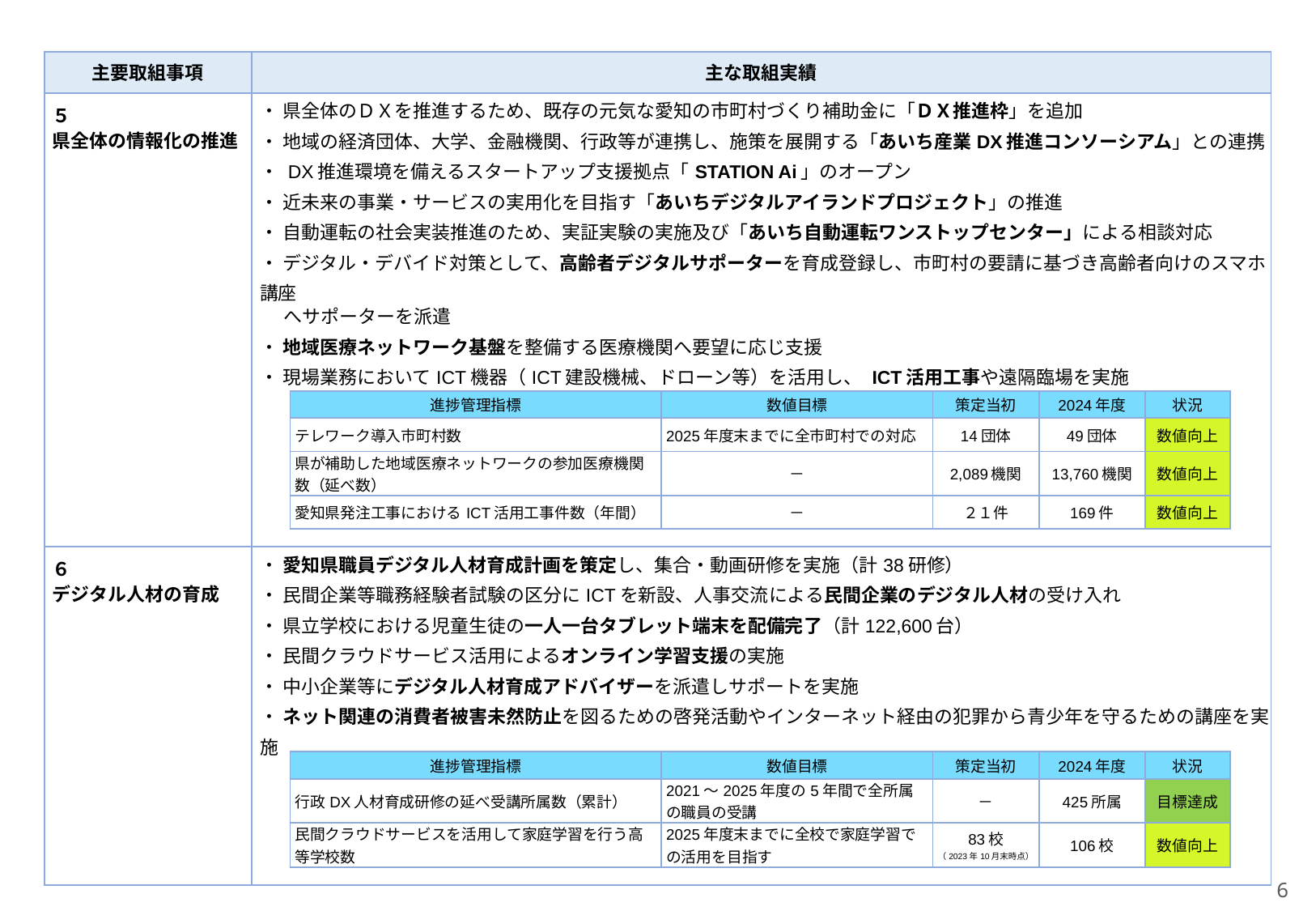

| 主要取組事項 | 主な取組実績 |
| --- | --- |
| ５ 県全体の情報化の推進 | ・ 県全体のＤＸを推進するため、既存の元気な愛知の市町村づくり補助金に「ＤＸ推進枠」を追加 ・ 地域の経済団体、大学、金融機関、行政等が連携し、施策を展開する「あいち産業DX推進コンソーシアム」との連携 ・ DX推進環境を備えるスタートアップ支援拠点「STATION Ai」のオープン ・ 近未来の事業・サービスの実用化を目指す「あいちデジタルアイランドプロジェクト」の推進 ・ 自動運転の社会実装推進のため、実証実験の実施及び「あいち自動運転ワンストップセンター」による相談対応 ・ デジタル・デバイド対策として、高齢者デジタルサポーターを育成登録し、市町村の要請に基づき高齢者向けのスマホ講座 へサポーターを派遣 ・ 地域医療ネットワーク基盤を整備する医療機関へ要望に応じ支援 ・ 現場業務においてICT機器（ICT建設機械、ドローン等）を活用し、 ICT活用工事や遠隔臨場を実施 |
| ６ デジタル人材の育成 | ・ 愛知県職員デジタル人材育成計画を策定し、集合・動画研修を実施（計38研修） ・ 民間企業等職務経験者試験の区分にICTを新設、人事交流による民間企業のデジタル人材の受け入れ　 ・ 県立学校における児童生徒の一人一台タブレット端末を配備完了（計122,600台） ・ 民間クラウドサービス活用によるオンライン学習支援の実施 ・ 中小企業等にデジタル人材育成アドバイザーを派遣しサポートを実施 ・ ネット関連の消費者被害未然防止を図るための啓発活動やインターネット経由の犯罪から青少年を守るための講座を実施 |
|  |  |  |  |  |
| --- | --- | --- | --- | --- |
| 進捗管理指標 | 数値目標 | 策定当初 | 2024年度 | 状況 |
| テレワーク導入市町村数 | 2025年度末までに全市町村での対応 | 14団体 | 49団体 | 数値向上 |
| 県が補助した地域医療ネットワークの参加医療機関数（延べ数） | － | 2,089機関 | 13,760機関 | 数値向上 |
| 愛知県発注工事におけるICT活用工事件数（年間） | － | ２１件 | 169件 | 数値向上 |
|  |  |  |  |  |
| --- | --- | --- | --- | --- |
| 進捗管理指標 | 数値目標 | 策定当初 | 2024年度 | 状況 |
| 行政DX人材育成研修の延べ受講所属数（累計） | 2021～2025年度の5年間で全所属の職員の受講 | － | 425所属 | 目標達成 |
| 民間クラウドサービスを活用して家庭学習を行う高等学校数 | 2025年度末までに全校で家庭学習での活用を目指す | 83校 （2023年10月末時点） | 106校 | 数値向上 |